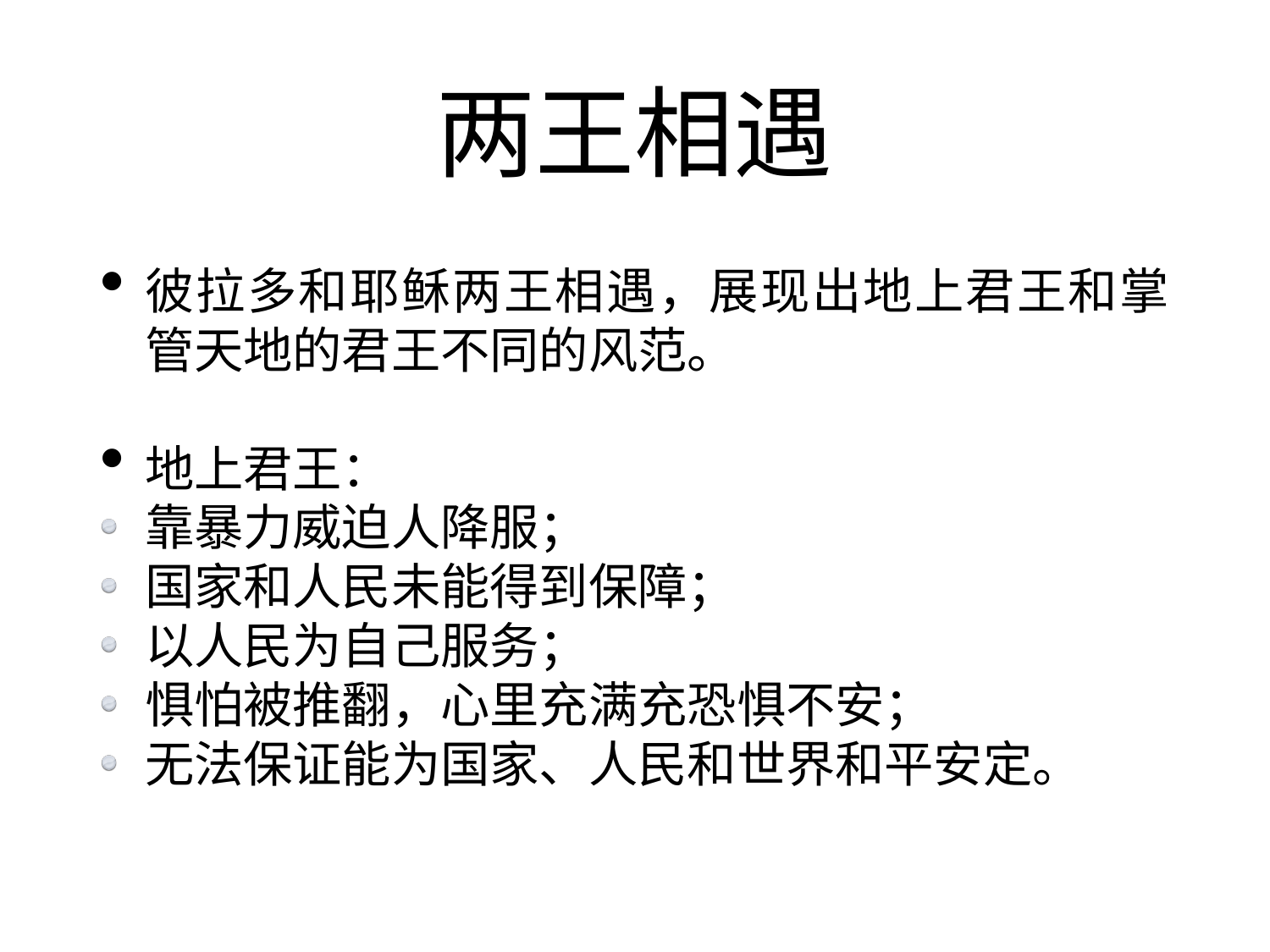

# 两王相遇
彼拉多和耶稣两王相遇，展现出地上君王和掌管天地的君王不同的风范。

地上君王：
靠暴力威迫人降服；
国家和人民未能得到保障；
以人民为自己服务；
惧怕被推翻，心里充满充恐惧不安；
无法保证能为国家、人民和世界和平安定。